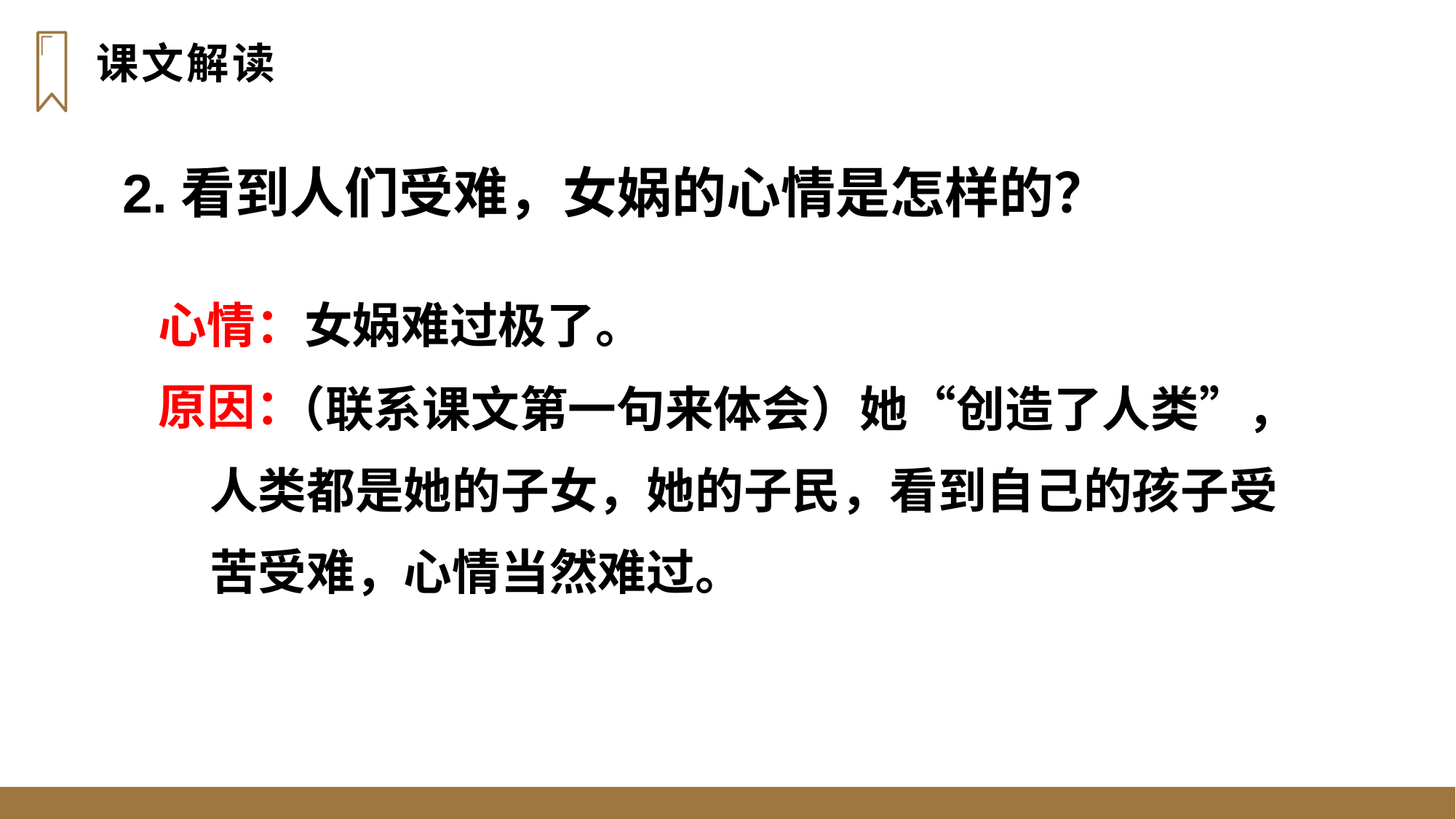

课文解读
2.看到人们受难，女娲的心情是怎样的？
心情：女娲难过极了。
原因：
     （联系课文第一句来体会）她“创造了人类”，人类都是她的子女，她的子民，看到自己的孩子受苦受难，心情当然难过。